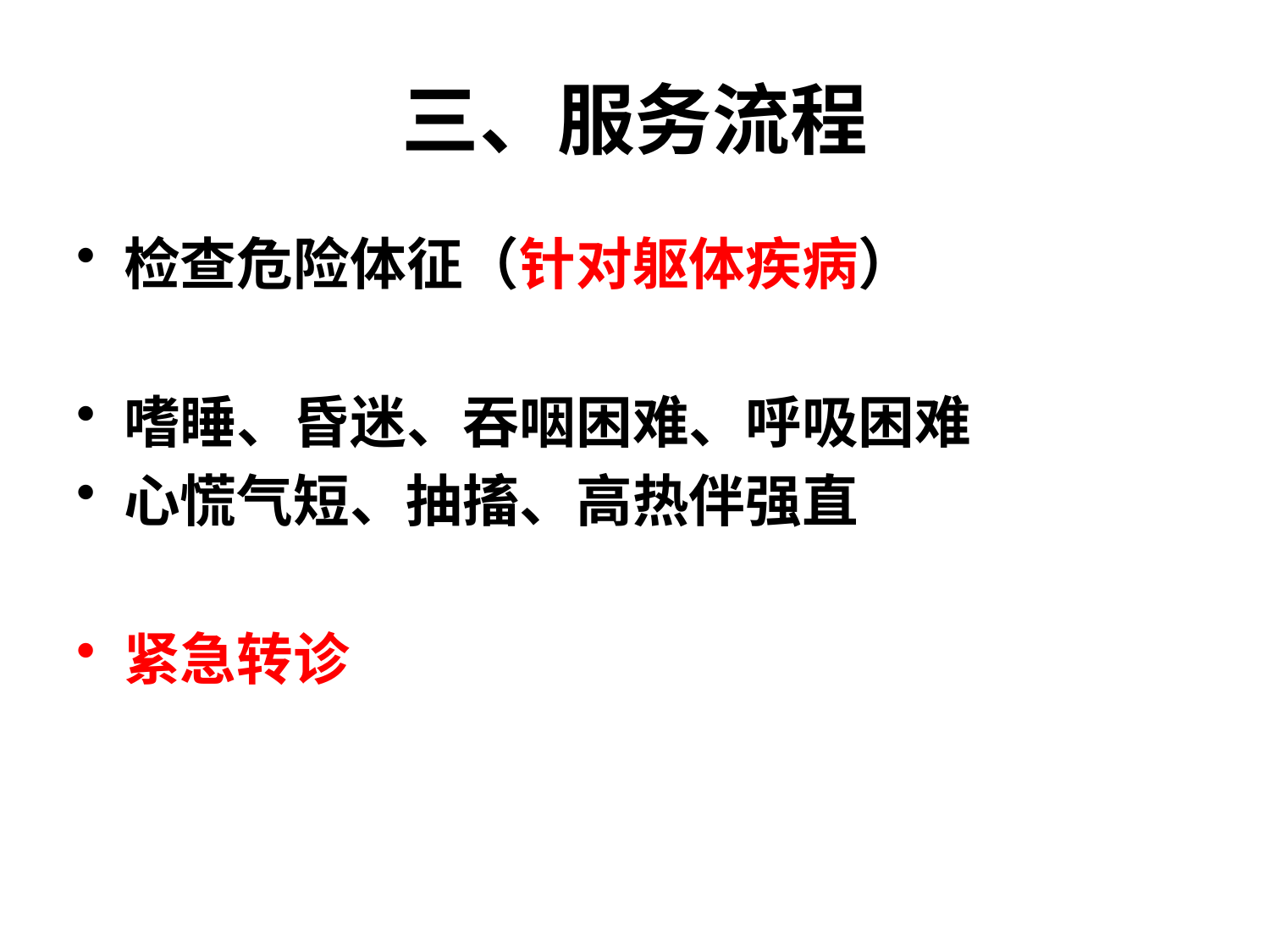

# 三、服务流程
检查危险体征（针对躯体疾病）

嗜睡、昏迷、吞咽困难、呼吸困难
心慌气短、抽搐、高热伴强直

紧急转诊